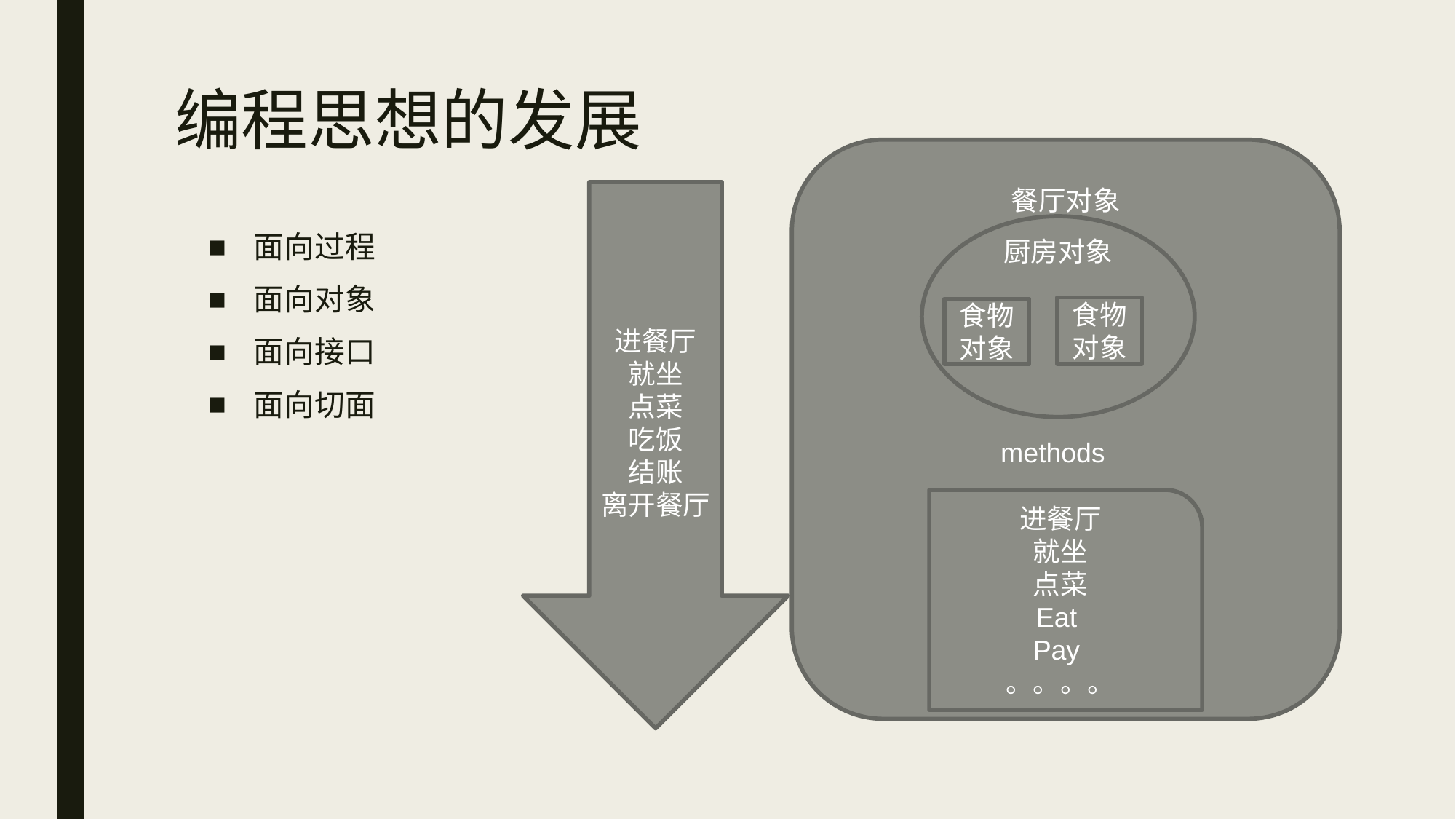

# 编程思想的发展
餐厅对象

进餐厅
就坐
点菜
吃饭
结账
离开餐厅
厨房对象

面向过程
面向对象
面向接口
面向切面
食物对象
食物对象
methods
进餐厅
就坐
点菜
Eat
Pay
。。。。